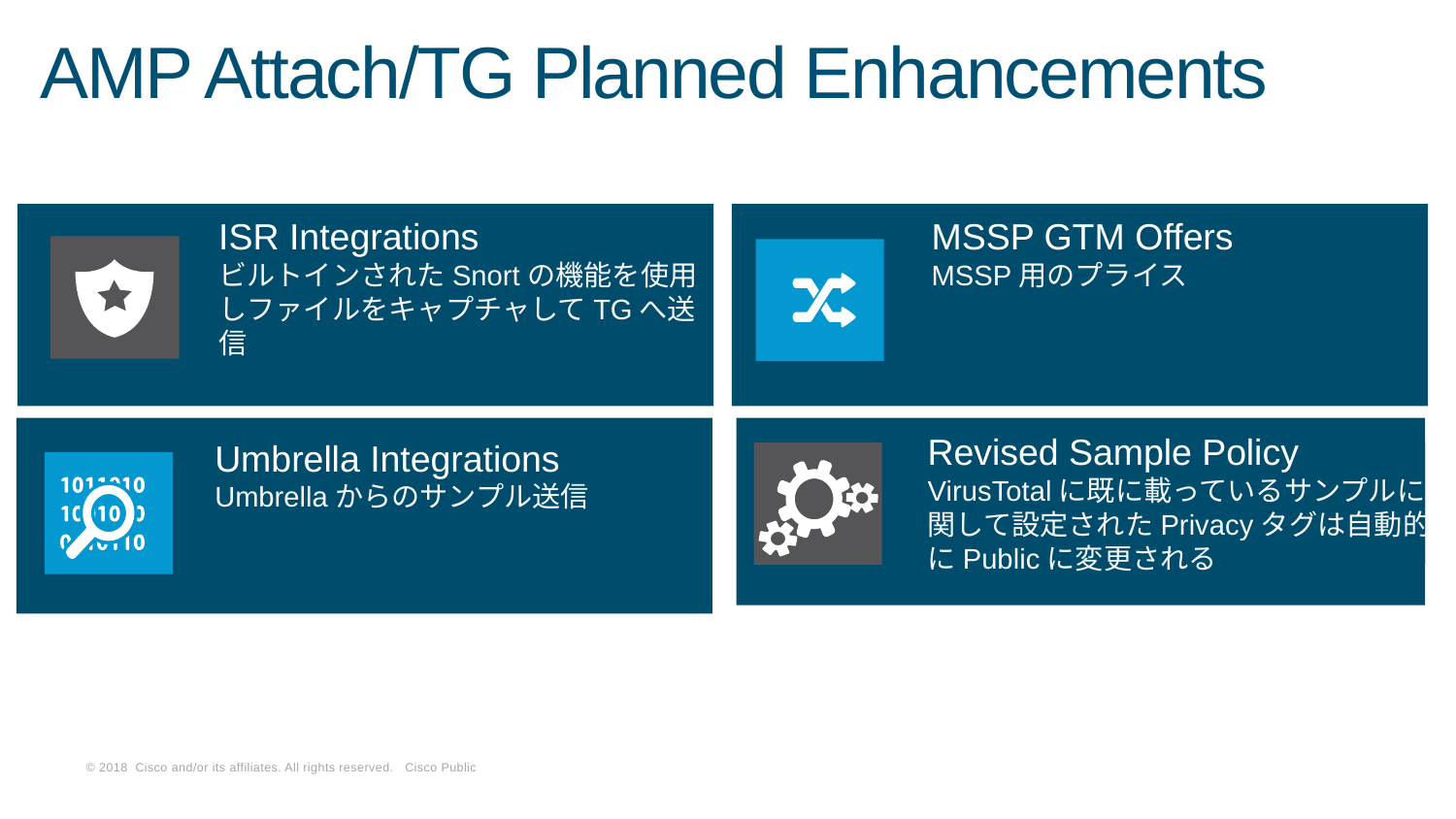

# AMP Attach/TG Planned Enhancements

ISR Integrations
ビルトインされたSnortの機能を使用しファイルをキャプチャしてTGへ送信
MSSP GTM Offers
MSSP用のプライス

Revised Sample Policy
VirusTotalに既に載っているサンプルに関して設定されたPrivacyタグは自動的にPublicに変更される
Umbrella Integrations
Umbrellaからのサンプル送信